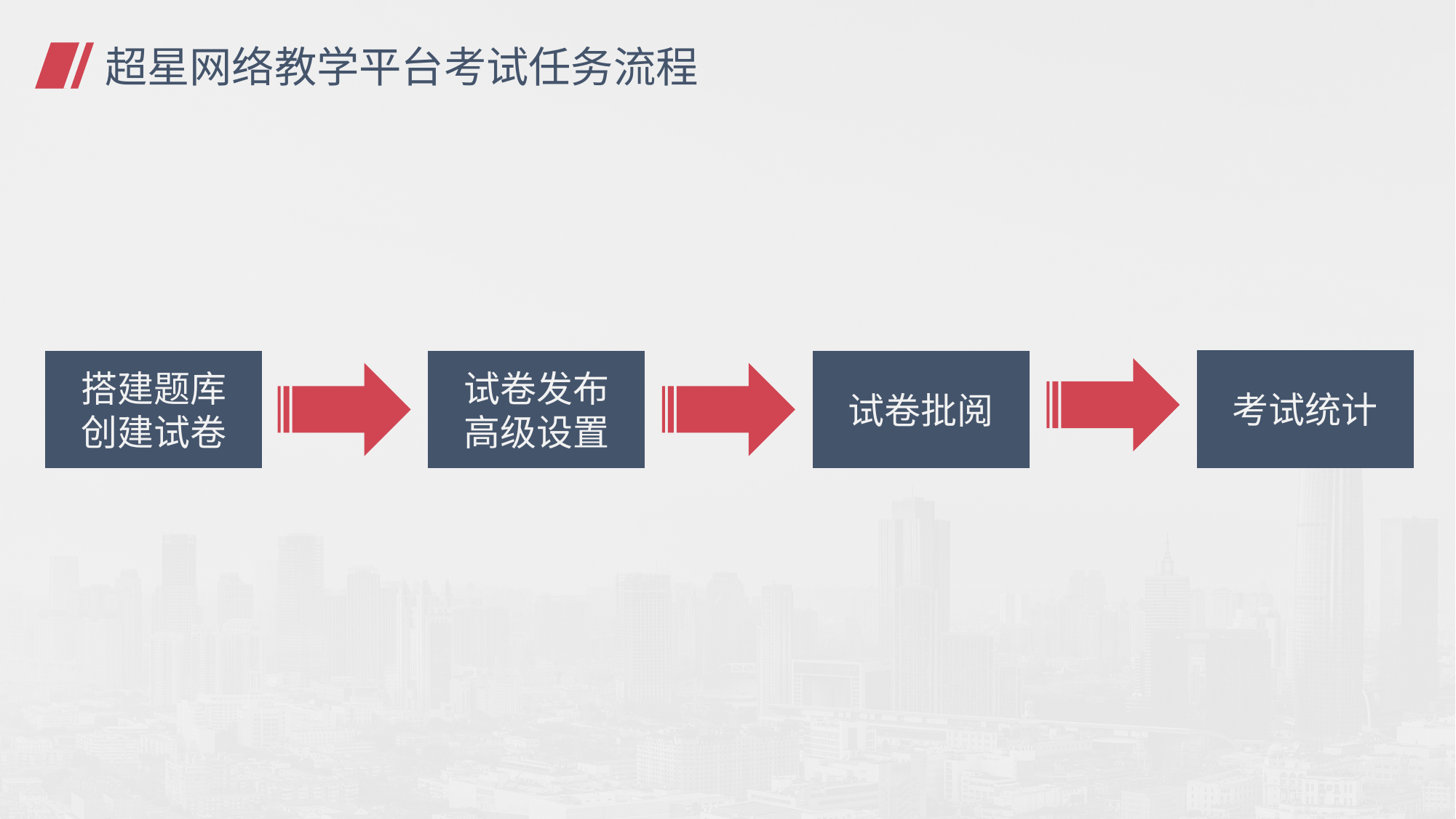

# 超星网络教学平台考试任务流程
考试统计
试卷发布
高级设置
试卷批阅
搭建题库
创建试卷